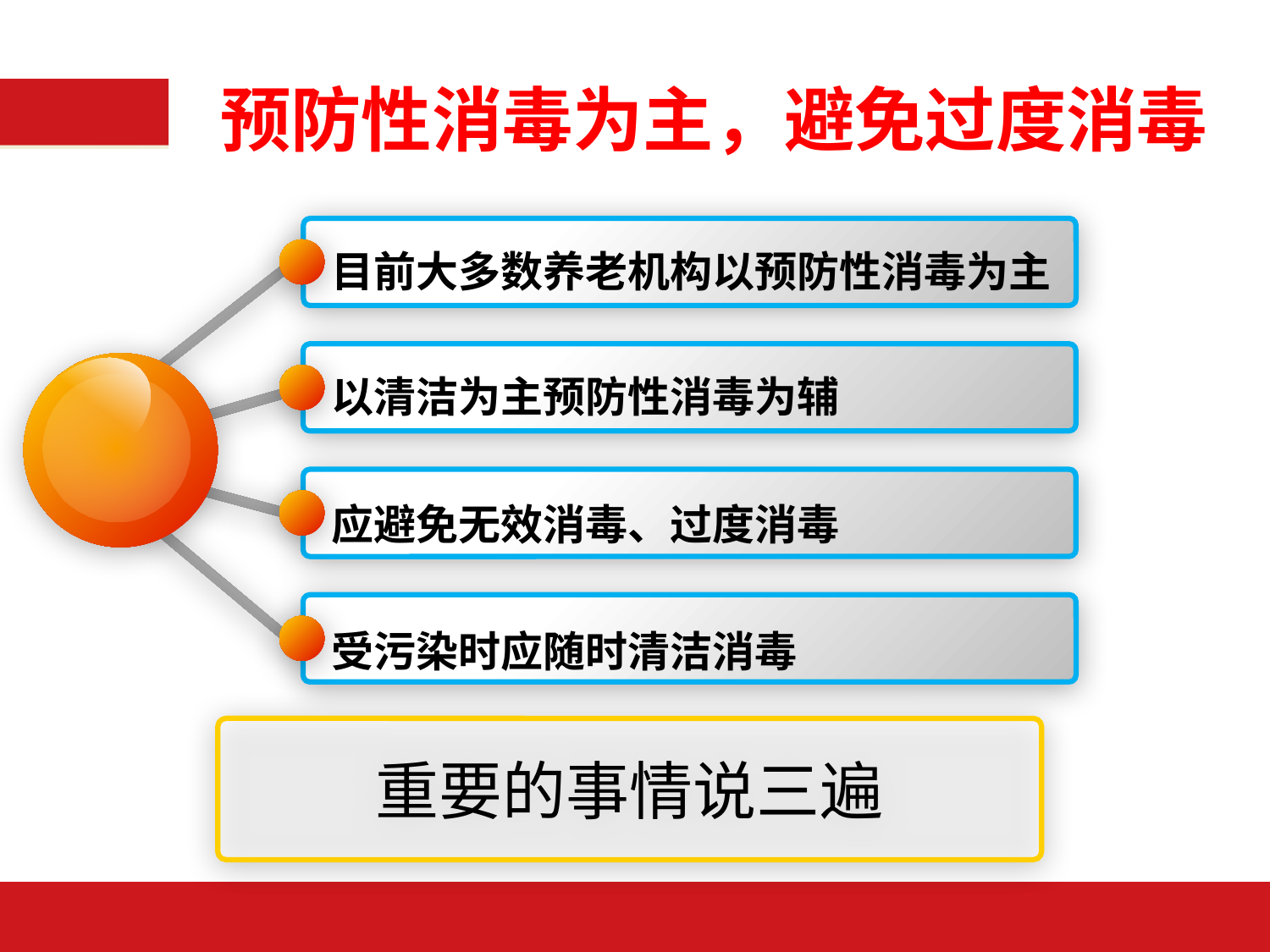

# 预防性消毒为主，避免过度消毒

目前大多数养老机构以预防性消毒为主

以清洁为主预防性消毒为辅

应避免无效消毒、过度消毒

受污染时应随时清洁消毒
重要的事情说三遍